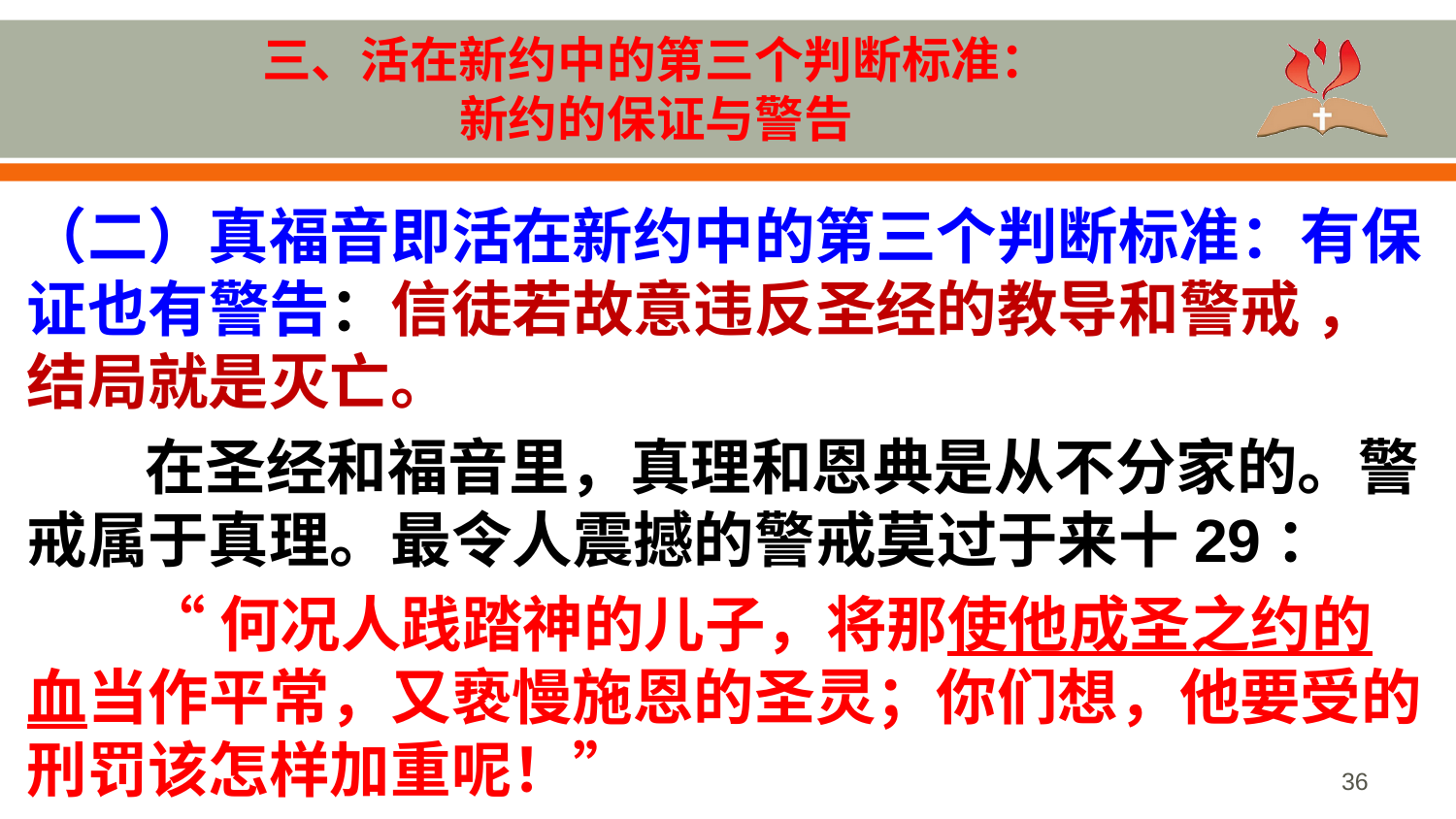

# 三、活在新约中的第三个判断标准： 新约的保证与警告
（二）真福音即活在新约中的第三个判断标准：有保证也有警告：信徒若故意违反圣经的教导和警戒 ，结局就是灭亡。
在圣经和福音里，真理和恩典是从不分家的。警戒属于真理。最令人震撼的警戒莫过于来十29：
“何况人践踏神的儿子，将那使他成圣之约的血当作平常，又亵慢施恩的圣灵；你们想，他要受的刑罚该怎样加重呢！”

36